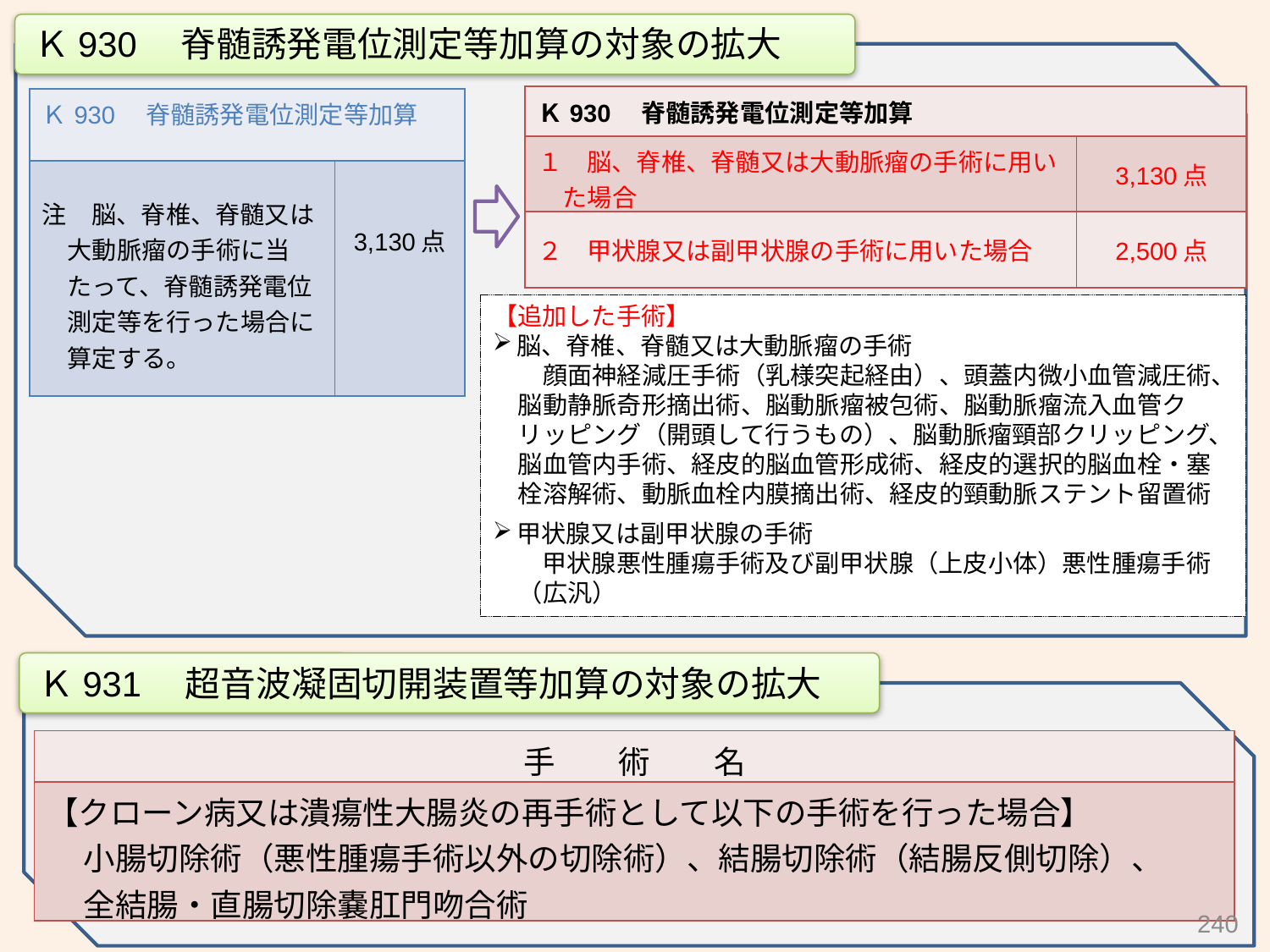

Ｋ930　脊髄誘発電位測定等加算の対象の拡大

| Ｋ930　脊髄誘発電位測定等加算 |  |
| --- | --- |
| １　脳、脊椎、脊髄又は大動脈瘤の手術に用いた場合 | 3,130点 |
| ２　甲状腺又は副甲状腺の手術に用いた場合 | 2,500点 |
| Ｋ930　脊髄誘発電位測定等加算 |  |
| --- | --- |
| 注　脳、脊椎、脊髄又は大動脈瘤の手術に当たって、脊髄誘発電位測定等を行った場合に算定する。 | 3,130点 |

【追加した手術】
脳、脊椎、脊髄又は大動脈瘤の手術
　顔面神経減圧手術（乳様突起経由）、頭蓋内微小血管減圧術、脳動静脈奇形摘出術、脳動脈瘤被包術、脳動脈瘤流入血管クリッピング（開頭して行うもの）、脳動脈瘤頸部クリッピング、脳血管内手術、経皮的脳血管形成術、経皮的選択的脳血栓・塞栓溶解術、動脈血栓内膜摘出術、経皮的頸動脈ステント留置術
甲状腺又は副甲状腺の手術
　　甲状腺悪性腫瘍手術及び副甲状腺（上皮小体）悪性腫瘍手術（広汎）

Ｋ931　超音波凝固切開装置等加算の対象の拡大

| 手　　術　　名 |
| --- |
| 【クローン病又は潰瘍性大腸炎の再手術として以下の手術を行った場合】 小腸切除術（悪性腫瘍手術以外の切除術）、結腸切除術（結腸反側切除）、 全結腸・直腸切除嚢肛門吻合術 |
240